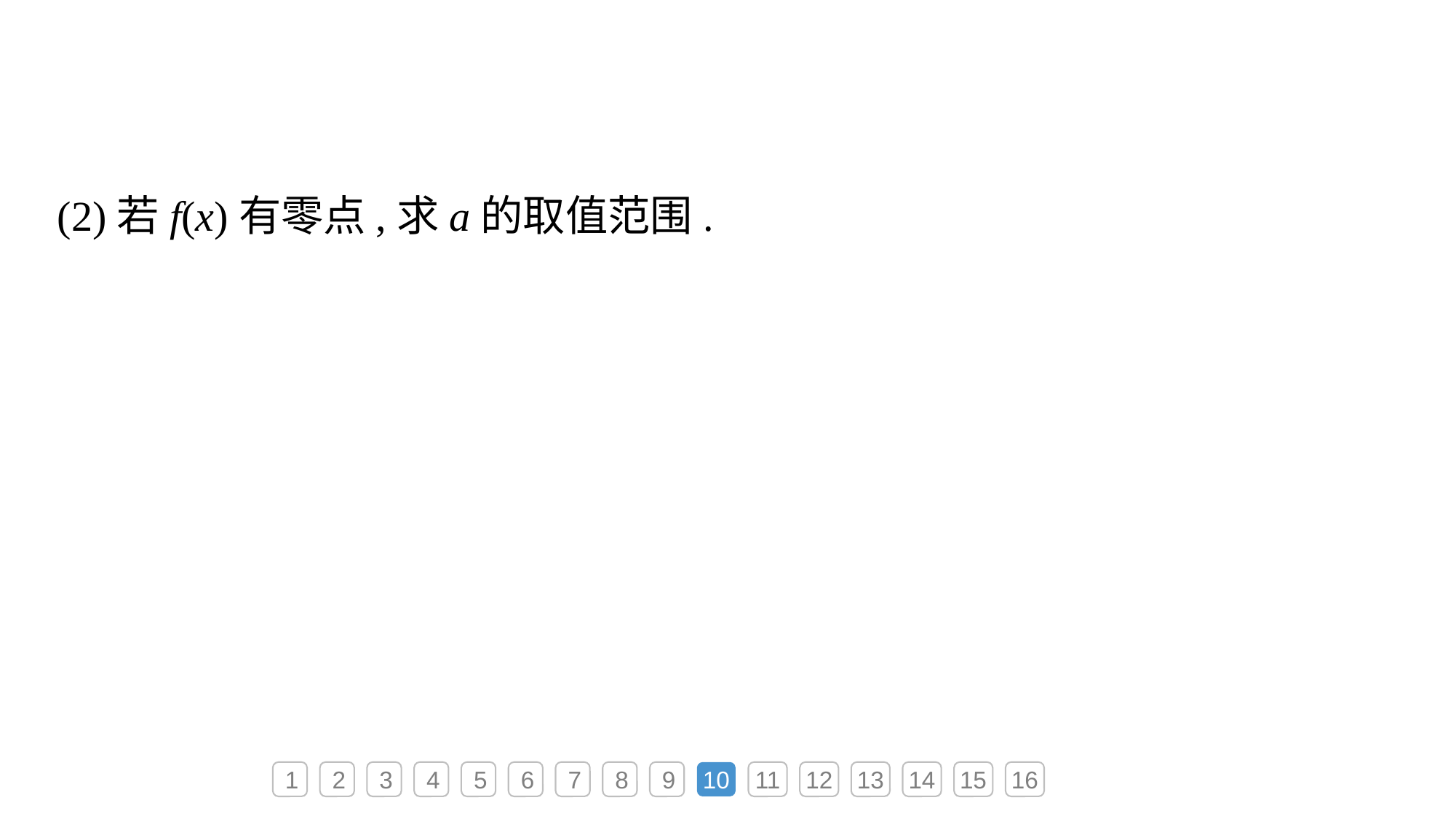

(2)若f(x)有零点,求a的取值范围.
1
2
3
4
5
6
7
8
9
10
11
12
13
14
15
16